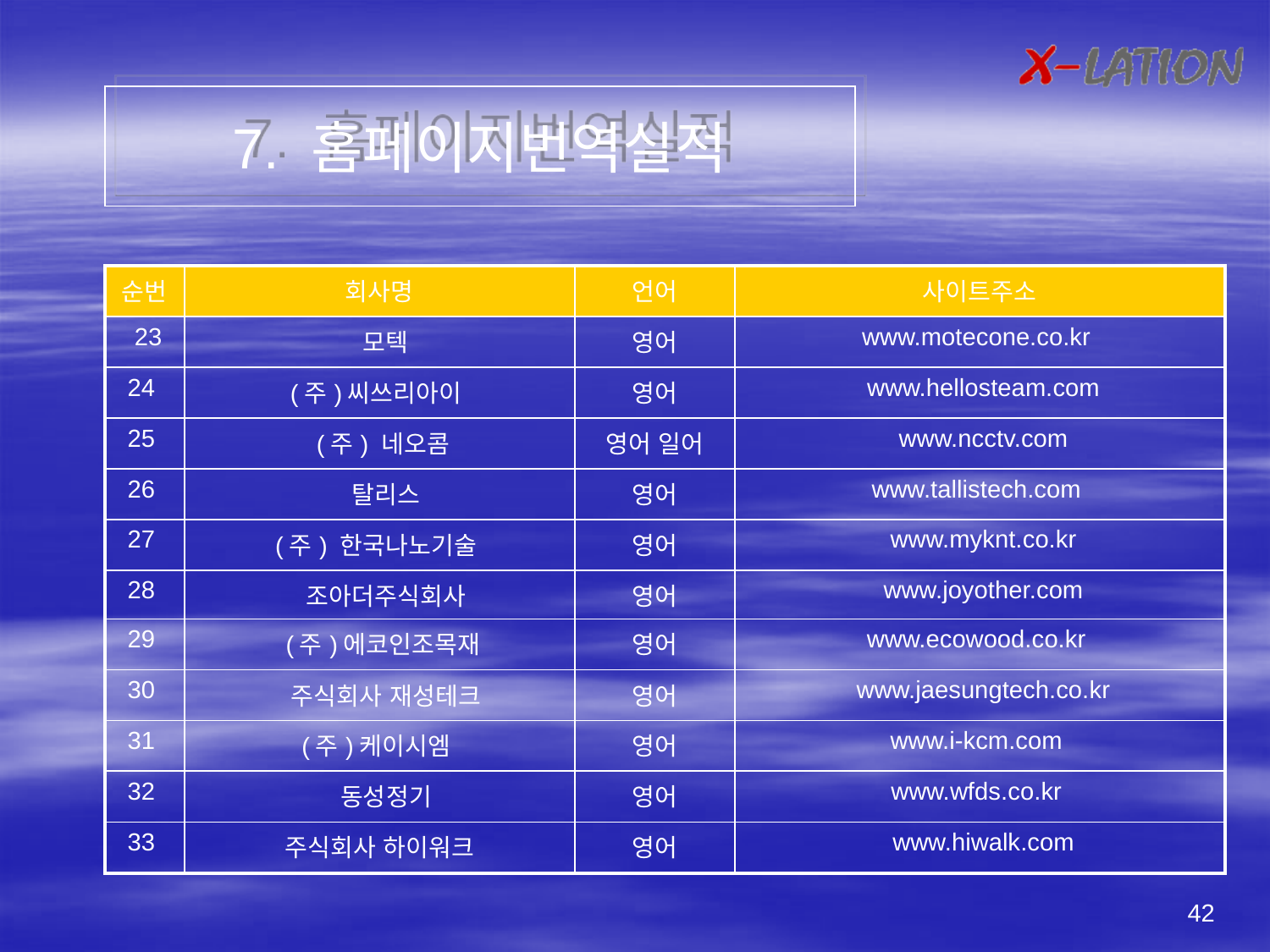

7. 홈페이지번역실적
| 순번 | 회사명 | 언어 | 사이트주소 |
| --- | --- | --- | --- |
| 23 | 모텍 | 영어 | www.motecone.co.kr |
| 24 | (주)씨쓰리아이 | 영어 | www.hellosteam.com |
| 25 | (주) 네오콤 | 영어 일어 | www.ncctv.com |
| 26 | 탈리스 | 영어 | www.tallistech.com |
| 27 | (주) 한국나노기술 | 영어 | www.myknt.co.kr |
| 28 | 조아더주식회사 | 영어 | www.joyother.com |
| 29 | (주)에코인조목재 | 영어 | www.ecowood.co.kr |
| 30 | 주식회사 재성테크 | 영어 | www.jaesungtech.co.kr |
| 31 | (주)케이시엠 | 영어 | www.i-kcm.com |
| 32 | 동성정기 | 영어 | www.wfds.co.kr |
| 33 | 주식회사 하이워크 | 영어 | www.hiwalk.com |
42